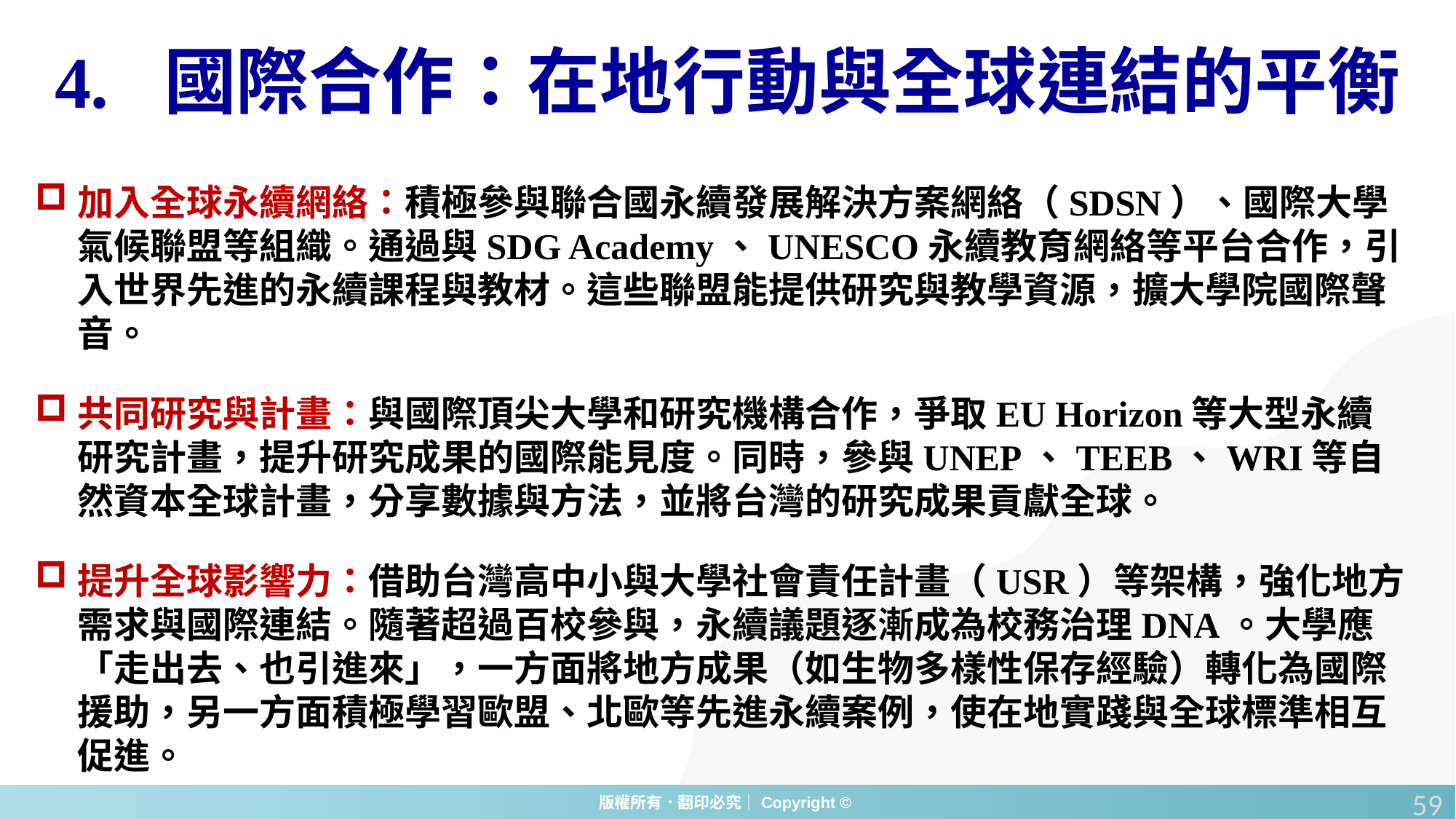

# 4.	國際合作：在地行動與全球連結的平衡
加入全球永續網絡：積極參與聯合國永續發展解決方案網絡（SDSN）、國際大學氣候聯盟等組織。通過與SDG Academy、UNESCO永續教育網絡等平台合作，引入世界先進的永續課程與教材。這些聯盟能提供研究與教學資源，擴大學院國際聲音。
共同研究與計畫：與國際頂尖大學和研究機構合作，爭取EU Horizon等大型永續研究計畫，提升研究成果的國際能見度。同時，參與UNEP、TEEB、WRI等自然資本全球計畫，分享數據與方法，並將台灣的研究成果貢獻全球。
提升全球影響力：借助台灣高中小與大學社會責任計畫（USR）等架構，強化地方需求與國際連結。隨著超過百校參與，永續議題逐漸成為校務治理DNA。大學應「走出去、也引進來」，一方面將地方成果（如生物多樣性保存經驗）轉化為國際援助，另一方面積極學習歐盟、北歐等先進永續案例，使在地實踐與全球標準相互促進。
59